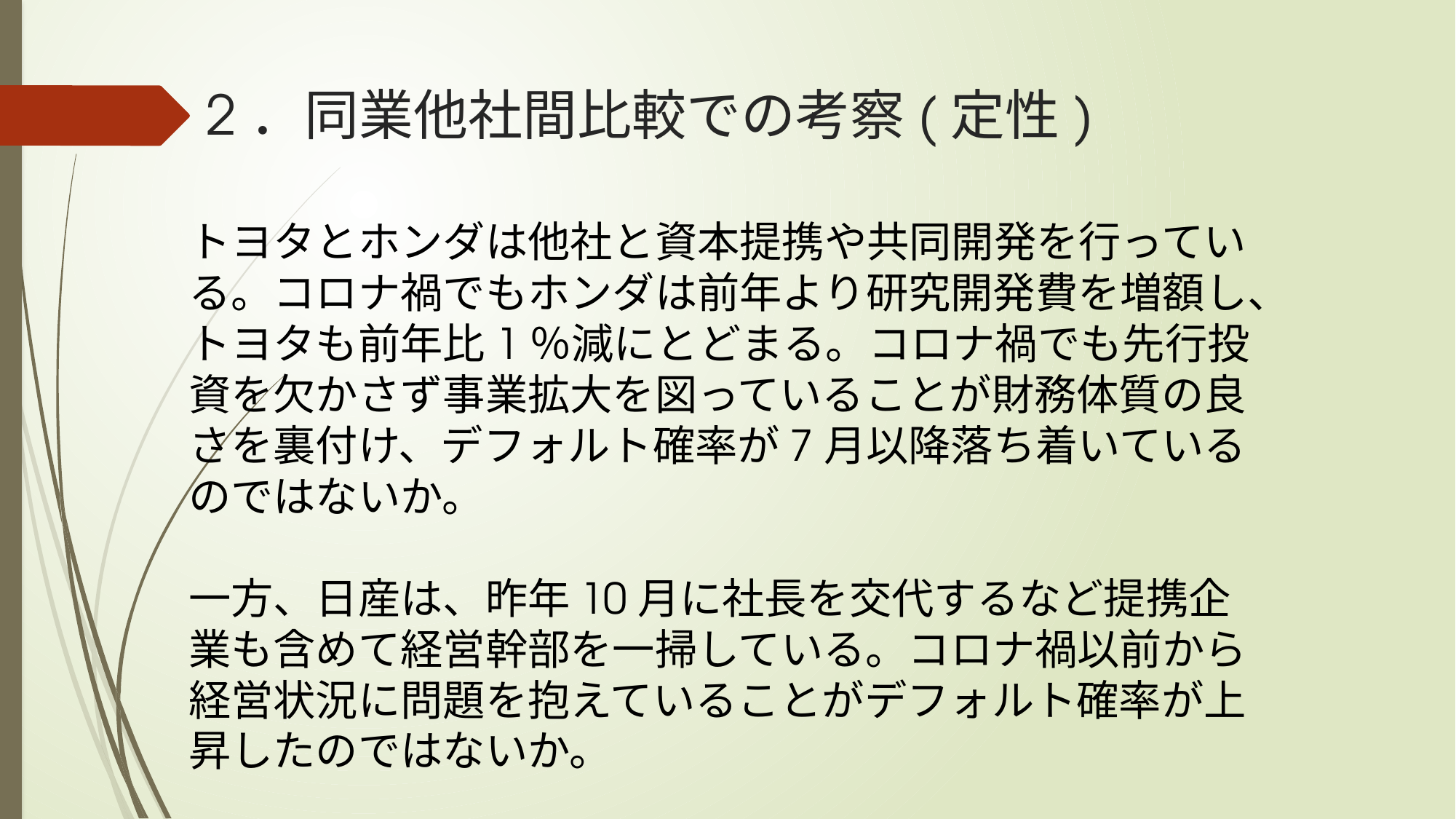

# 2．同業他社間比較での考察(定性)
トヨタとホンダは他社と資本提携や共同開発を行っている。コロナ禍でもホンダは前年より研究開発費を増額し、トヨタも前年比1％減にとどまる。コロナ禍でも先行投資を欠かさず事業拡大を図っていることが財務体質の良さを裏付け、デフォルト確率が7月以降落ち着いているのではないか。

一方、日産は、昨年10月に社長を交代するなど提携企業も含めて経営幹部を一掃している。コロナ禍以前から経営状況に問題を抱えていることがデフォルト確率が上昇したのではないか。